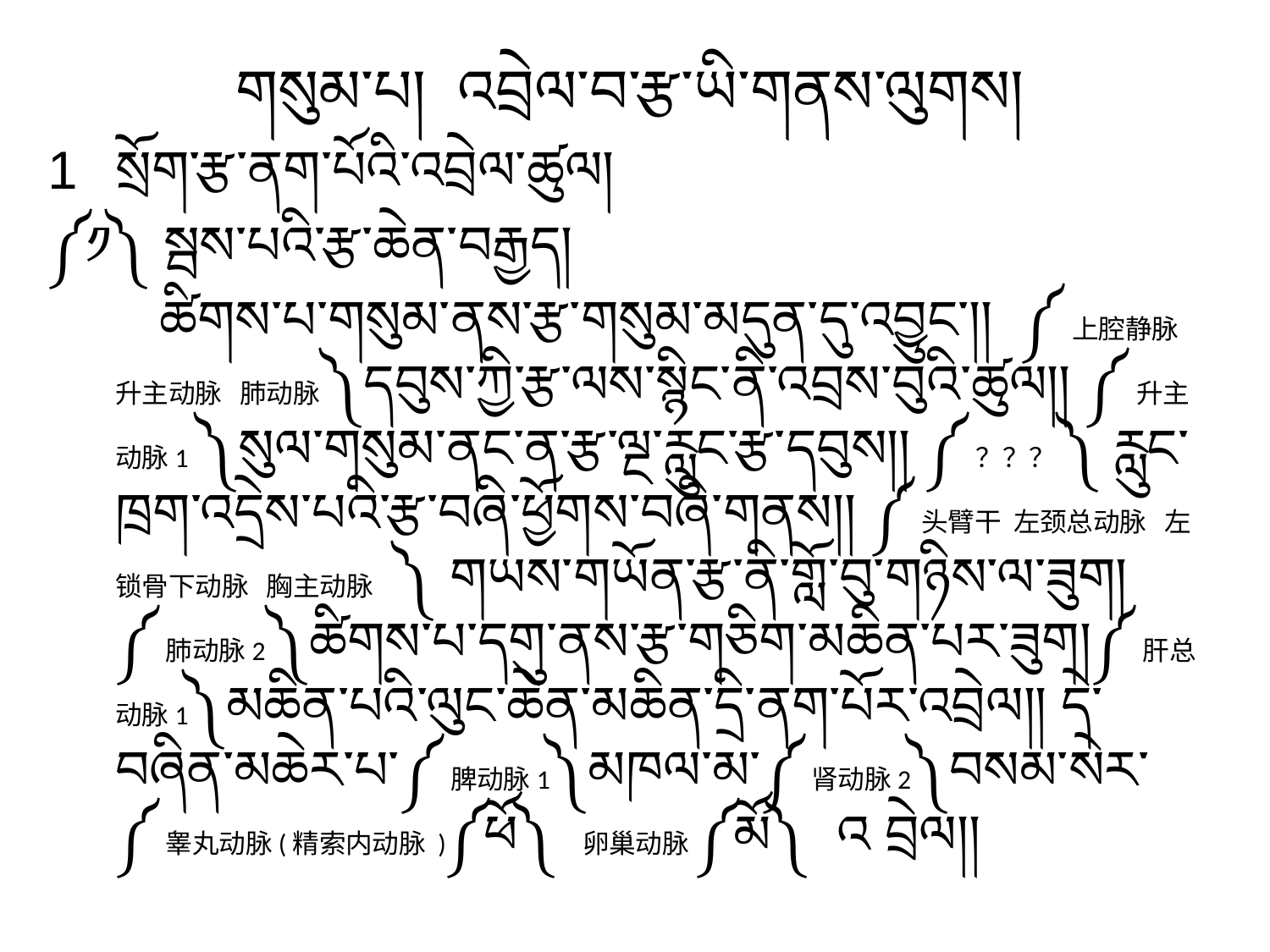

གསུམ་པ།  འབྲེལ་བ་རྩ་ཡི་གནས་ལུགས།
སྲོག་རྩ་ནག་པོའི་འབྲེལ་ཚུལ།
༼༡༽ སྦས་པའི་རྩ་ཆེན་བརྒྱད།
        ཚིགས་པ་གསུམ་ནས་རྩ་གསུམ་མདུན་དུ་འབྱུང་།།  ༼上腔静脉  升主动脉   肺动脉༽དབུས་ཀྱི་རྩ་ལས་སྙིང་ནི་འབྲས་བུའི་ཚུལ།། ༼升主动脉1 ༽སུལ་གསུམ་ནང་ན་རྩ་ལྔ་རླུང་རྩ་དབུས།། ༼？？？༽ རླུང་ཁྲག་འདྲེས་པའི་རྩ་བཞི་ཕྱོགས་བཞི་གནས།། ༼头臂干  左颈总动脉   左锁骨下动脉   胸主动脉 ༽ གཡས་གཡོན་རྩ་ནི་གློ་བུ་གཉིས་ལ་ཟུག། ༼肺动脉2 ༽ཚིགས་པ་དགུ་ནས་རྩ་གཅིག་མཆིན་པར་ཟུག།༼肝总动脉1༽མཆིན་པའི་ལུང་ཆེན་མཆིན་དྲི་ནག་པོར་འབྲེལ།། དེ་བཞིན་མཆེར་པ་༼脾动脉1༽མཁལ་མ་༼肾动脉2༽བསམ་སེར་༼睾丸动脉(精索内动脉 )༼ཕོ༽ 卵巢动脉༼མོ༽  འ བྲེལ།།